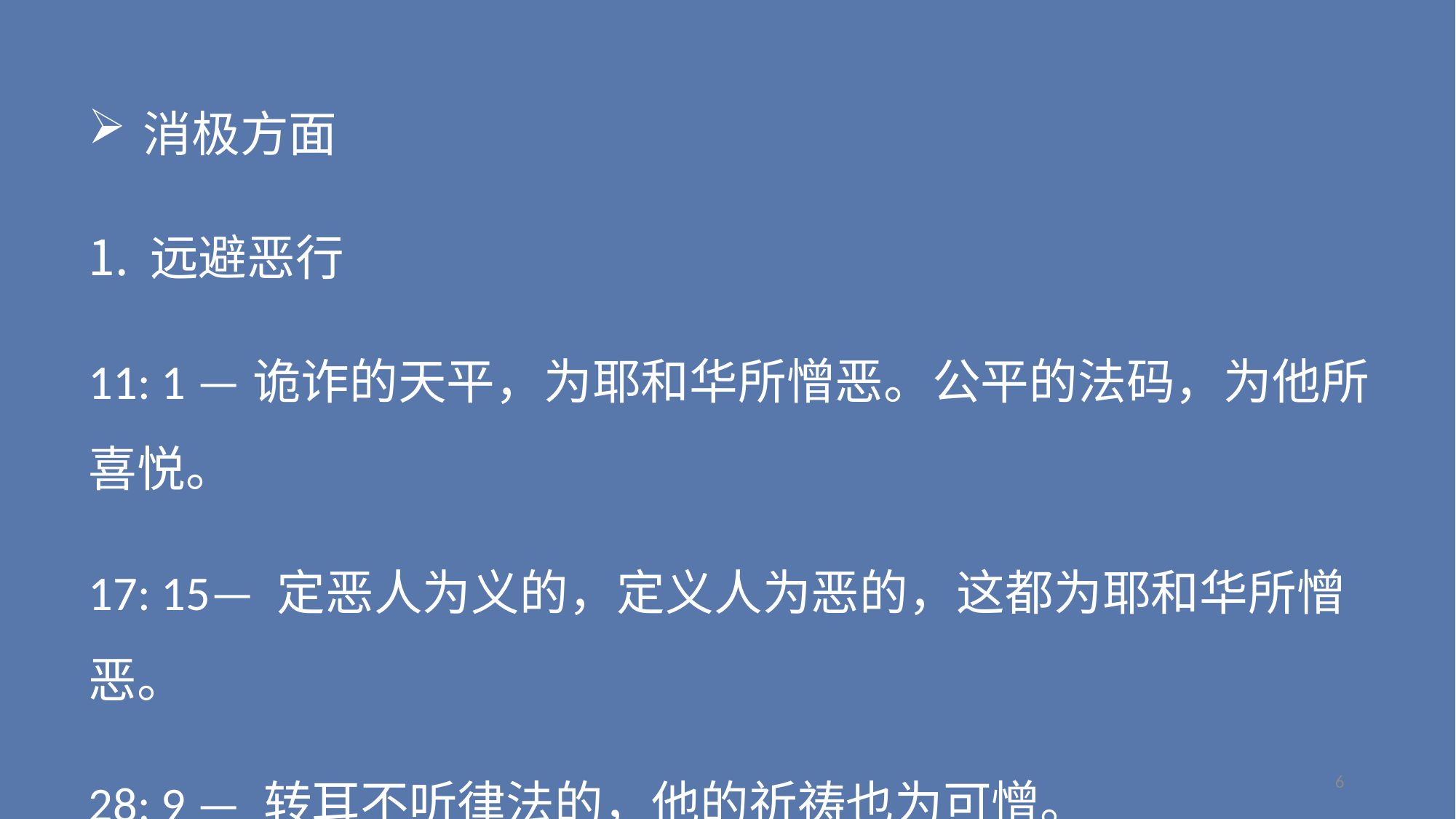

消极方面
远避恶行
11: 1 —诡诈的天平，为耶和华所憎恶。公平的法码，为他所喜悦。
17: 15— 定恶人为义的，定义人为恶的，这都为耶和华所憎恶。
28: 9 — 转耳不听律法的，他的祈祷也为可憎。
6